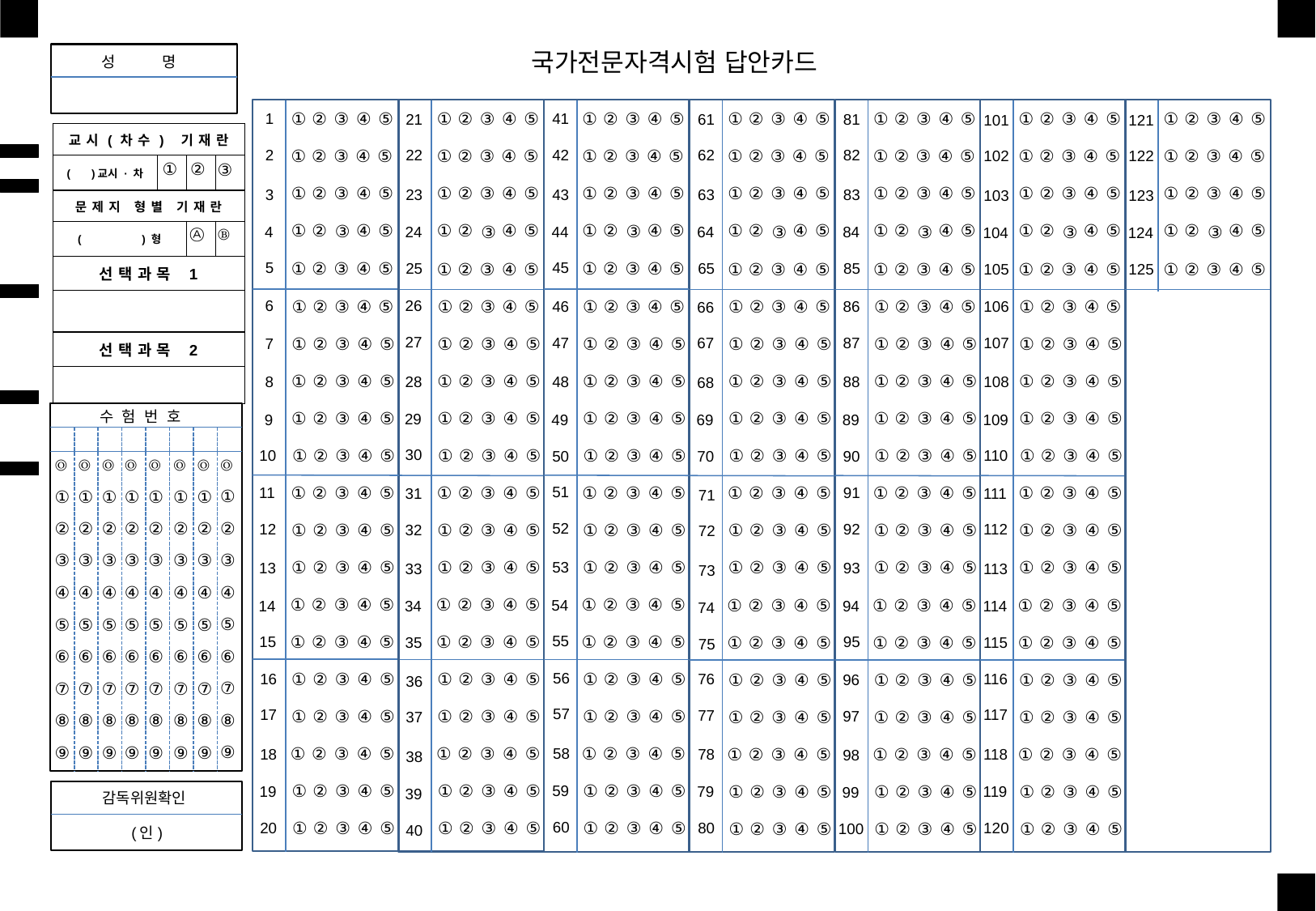

국가전문자격시험 답안카드

성           명

①
②
③
④
⑤
41
42
43
44
45
①
②
③
④
⑤
①
②
③
④
⑤
①
②
④
⑤
③
①
②
③
④
⑤
①
②
③
④
⑤
46
47
48
49
50
①
②
③
④
⑤
①
②
③
④
⑤
①
②
③
④
⑤
①
②
③
④
⑤
①
②
③
④
⑤
51
52
53
54
55
①
②
③
④
⑤
①
②
③
④
⑤
①
②
③
④
⑤
①
②
③
④
⑤
56
57
58
59
60
①
②
③
④
⑤
①
②
③
④
⑤
①
②
③
④
⑤
①
②
③
④
⑤
①
②
③
④
⑤

①
②
③
④
⑤
121
122
123
124
125
①
②
③
④
⑤
①
②
③
④
⑤
①
②
④
⑤
③
①
②
③
④
⑤

①
②
③
④
⑤
61
62
63
64
65
①
②
③
④
⑤
①
②
③
④
⑤
①
②
④
⑤
③
①
②
③
④
⑤
①
②
③
④
⑤
66
67
68
69
70
①
②
③
④
⑤
①
②
③
④
⑤
①
②
③
④
⑤
①
②
③
④
⑤
①
②
③
④
⑤
71
72
73
74
75
①
②
③
④
⑤
①
②
③
④
⑤
①
②
③
④
⑤
①
②
③
④
⑤
①
②
③
④
⑤
76
77
78
79
80
①
②
③
④
⑤
①
②
③
④
⑤
①
②
③
④
⑤
①
②
③
④
⑤

①
②
③
④
⑤
81
82
83
84
85
①
②
③
④
⑤
①
②
③
④
⑤
①
②
④
⑤
③
①
②
③
④
⑤
①
②
③
④
⑤
86
87
88
89
90
①
②
③
④
⑤
①
②
③
④
⑤
①
②
③
④
⑤
①
②
③
④
⑤
①
②
③
④
⑤
91
92
93
94
95
①
②
③
④
⑤
①
②
③
④
⑤
①
②
③
④
⑤
①
②
③
④
⑤
①
②
③
④
⑤
96
97
98
99
100
①
②
③
④
⑤
①
②
③
④
⑤
①
②
③
④
⑤
①
②
③
④
⑤

①
②
③
④
⑤
101
102
103
104
105
①
②
③
④
⑤
①
②
③
④
⑤
①
②
④
⑤
③
①
②
③
④
⑤
①
②
③
④
⑤
106
107
108
109
110
①
②
③
④
⑤
①
②
③
④
⑤
①
②
③
④
⑤
①
②
③
④
⑤
①
②
③
④
⑤
111
112
113
114
115
①
②
③
④
⑤
①
②
③
④
⑤
①
②
③
④
⑤
①
②
③
④
⑤
116
117
118
119
120
①
②
③
④
⑤
①
②
③
④
⑤
①
②
③
④
⑤
①
②
③
④
⑤
①
②
③
④
⑤

①
②
③
④
⑤
21
22
23
24
25
①
②
③
④
⑤
①
②
③
④
⑤
①
②
④
⑤
③
①
②
③
④
⑤
①
②
③
④
⑤
26
27
28
29
30
①
②
③
④
⑤
①
②
③
④
⑤
①
②
③
④
⑤
①
②
③
④
⑤
①
②
③
④
⑤
31
32
33
34
35
①
②
③
④
⑤
①
②
③
④
⑤
①
②
③
④
⑤
①
②
③
④
⑤
①
②
③
④
⑤
36
37
38
39
40
①
②
③
④
⑤
①
②
③
④
⑤
①
②
③
④
⑤
①
②
③
④
⑤
①
②
③
④
⑤
 1
 2
 3
 4
 5
| 교시(차수) 기재란 |  |  |  |
| --- | --- | --- | --- |
| ( )교시 · 차 |  |  |  |
| 문제지 형별 기재란 |  |  |  |
| ( ) 형 |  |  |  |
| 선택과목 1 |  |  |  |
|  |  |  |  |
| 선택과목 2 |  |  |  |
|  |  |  |  |
①
②
③
④
⑤

②
①
③
①
②
③
④
⑤

①
②
④
⑤
③
Ⓑ
Ⓐ
①
②
③
④
⑤

①
②
③
④
⑤
 6
 7
 8
 9
10
①
②
③
④
⑤
①
②
③
④
⑤

수  험  번  호
①
②
③
④
⑤

①
②
③
④
⑤
Ⓞ
①
②
③
④
⑤
⑥
⑦
⑧
⑨
Ⓞ
①
②
③
④
⑤
⑥
⑦
⑧
⑨
Ⓞ
①
②
③
④
⑤
⑥
⑦
⑧
⑨
Ⓞ
①
②
③
④
⑤
⑥
⑦
⑧
⑨
Ⓞ
①
②
③
④
⑤
⑥
⑦
⑧
⑨
Ⓞ
①
②
③
④
⑤
⑥
⑦
⑧
⑨
Ⓞ
①
②
③
④
⑤
⑥
⑦
⑧
⑨
Ⓞ
①
②
③
④
⑤
⑥
⑦
⑧
⑨

①
②
③
④
⑤
11
12
13
14
15
①
②
③
④
⑤
①
②
③
④
⑤
①
②
③
④
⑤
①
②
③
④
⑤
①
②
③
④
⑤
16
17
18
19
20
①
②
③
④
⑤
①
②
③
④
⑤
①
②
③
④
⑤

감독위원확인
①
②
③
④
⑤
(인)